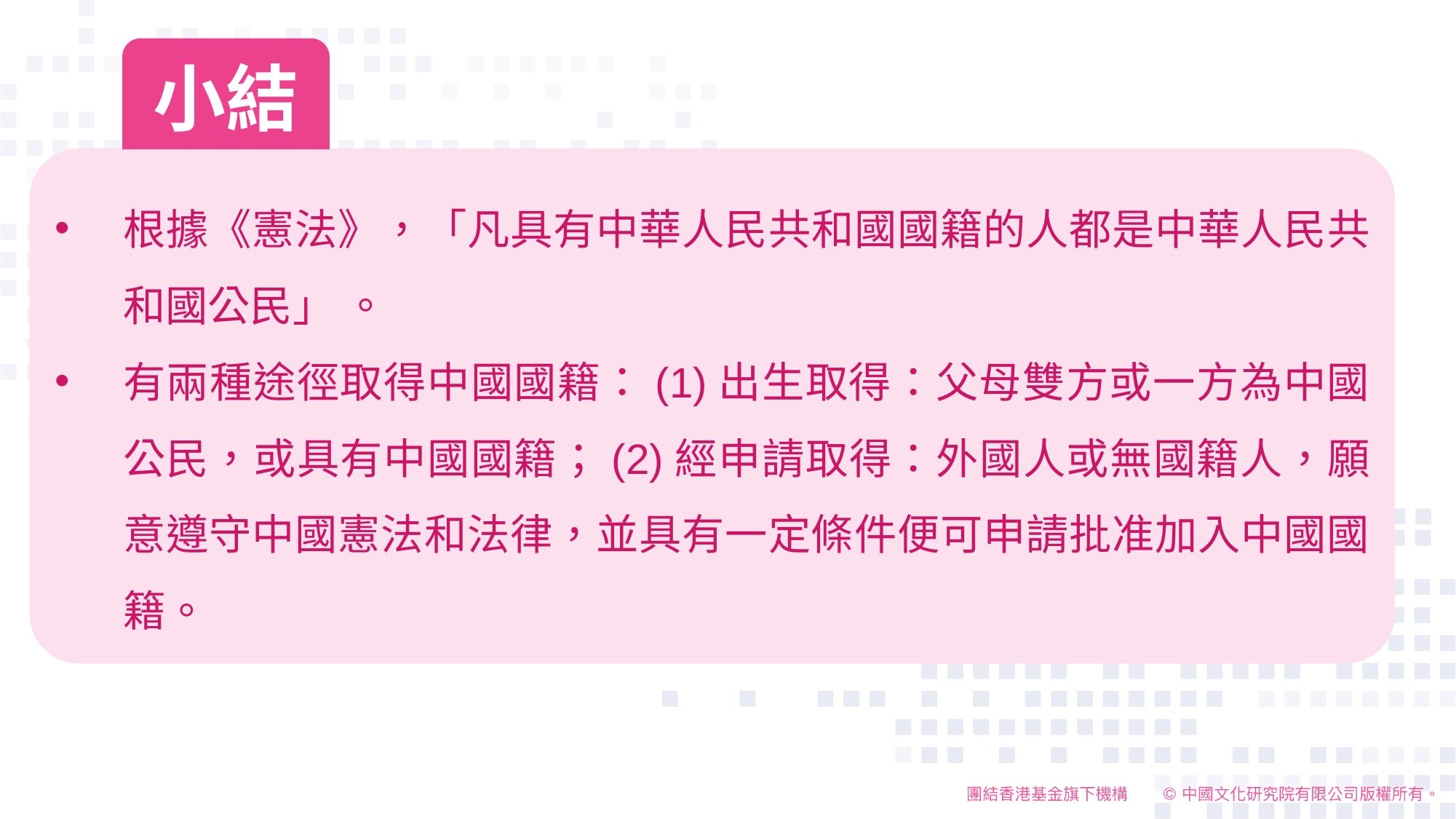

小結
根據《憲法》，「凡具有中華人民共和國國籍的人都是中華人民共和國公民」 。
有兩種途徑取得中國國籍：(1)出生取得：父母雙方或一方為中國公民，或具有中國國籍；(2)經申請取得：外國人或無國籍人，願意遵守中國憲法和法律，並具有一定條件便可申請批准加入中國國籍。